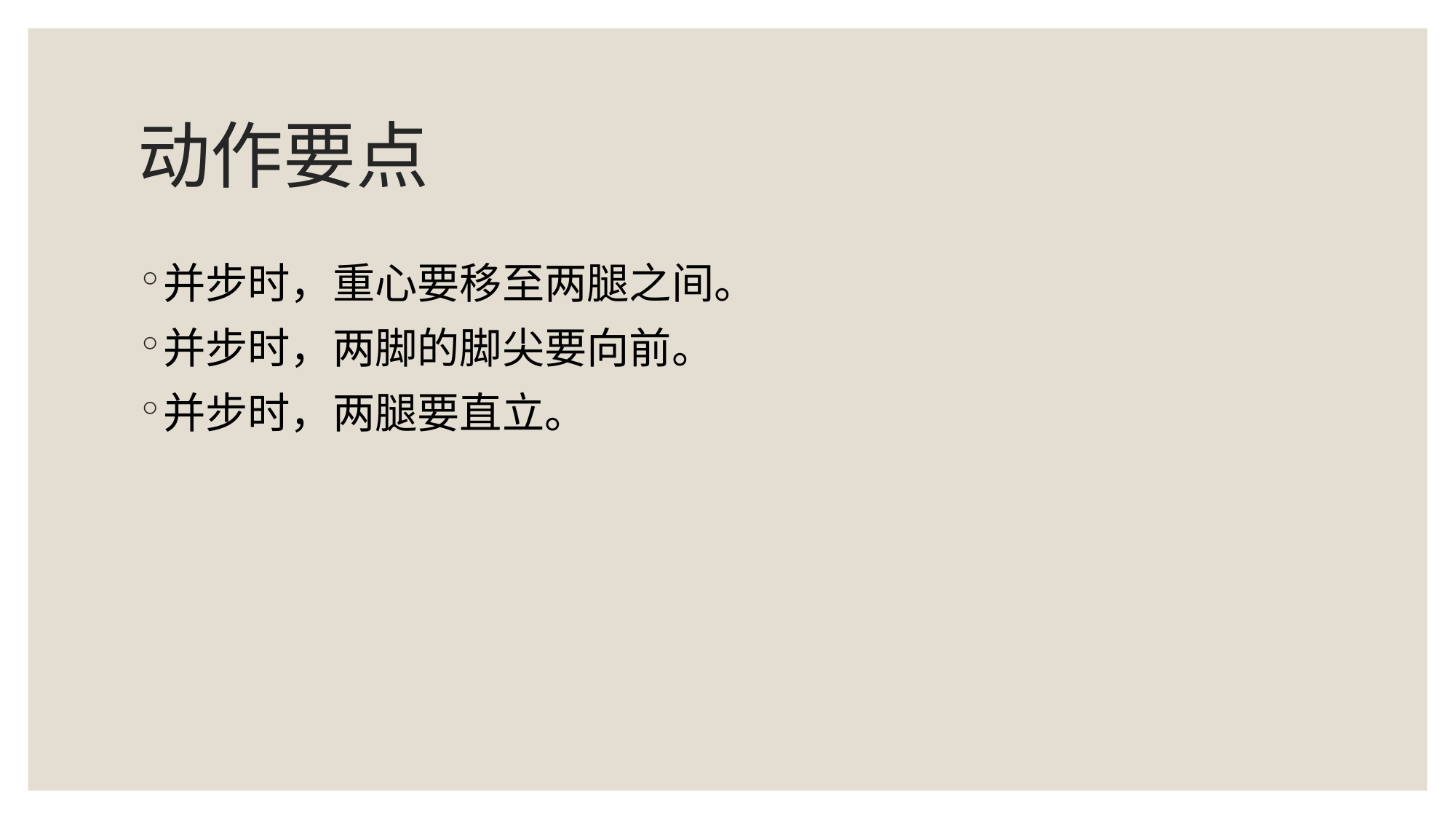

# 动作要点
并步时，重心要移至两腿之间。
并步时，两脚的脚尖要向前。
并步时，两腿要直立。